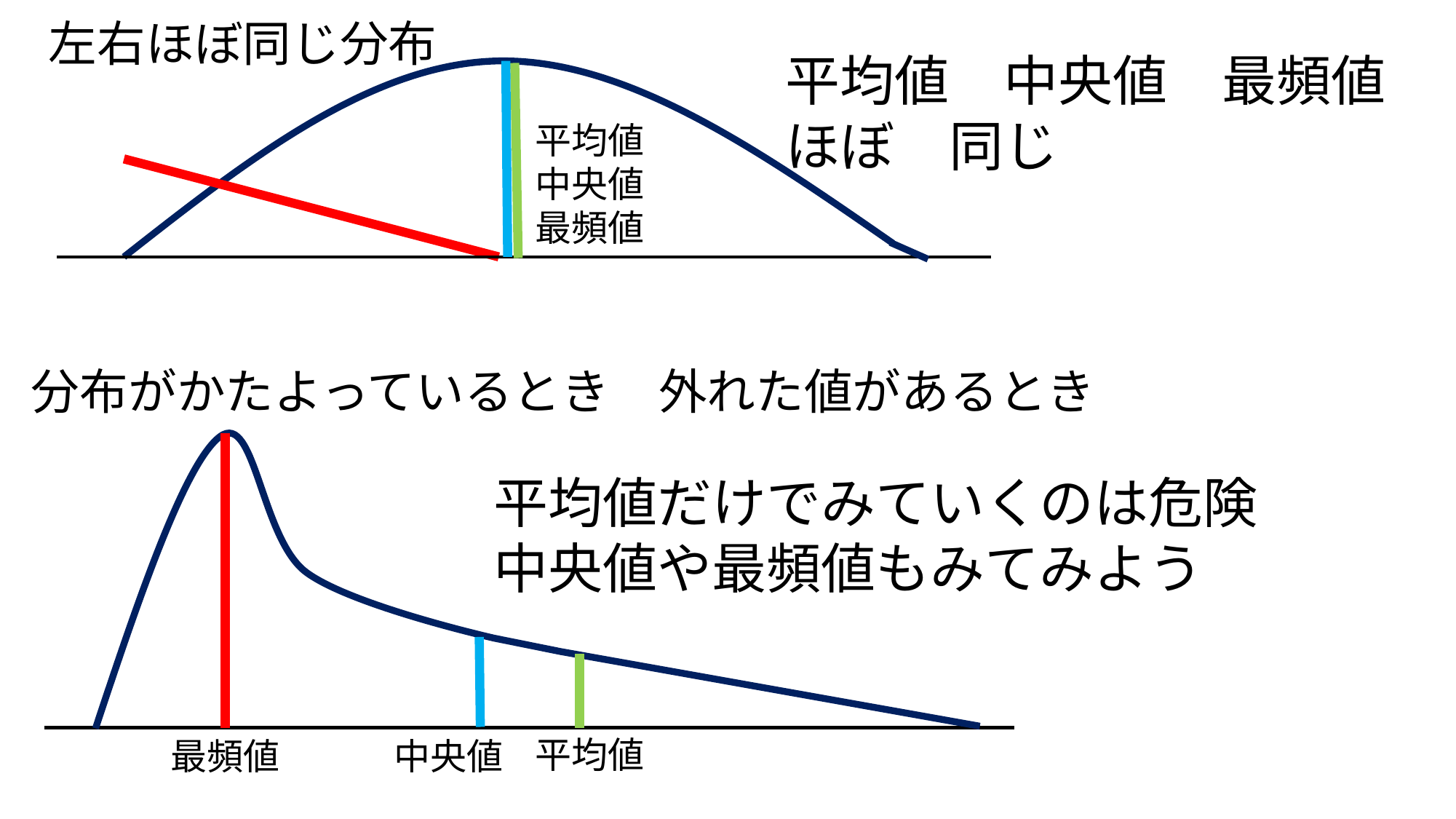

左右ほぼ同じ分布
平均値　中央値　最頻値
ほぼ　同じ

平均値
中央値
最頻値

分布がかたよっているとき　外れた値があるとき

平均値だけでみていくのは危険
中央値や最頻値もみてみよう
平均値
中央値
最頻値